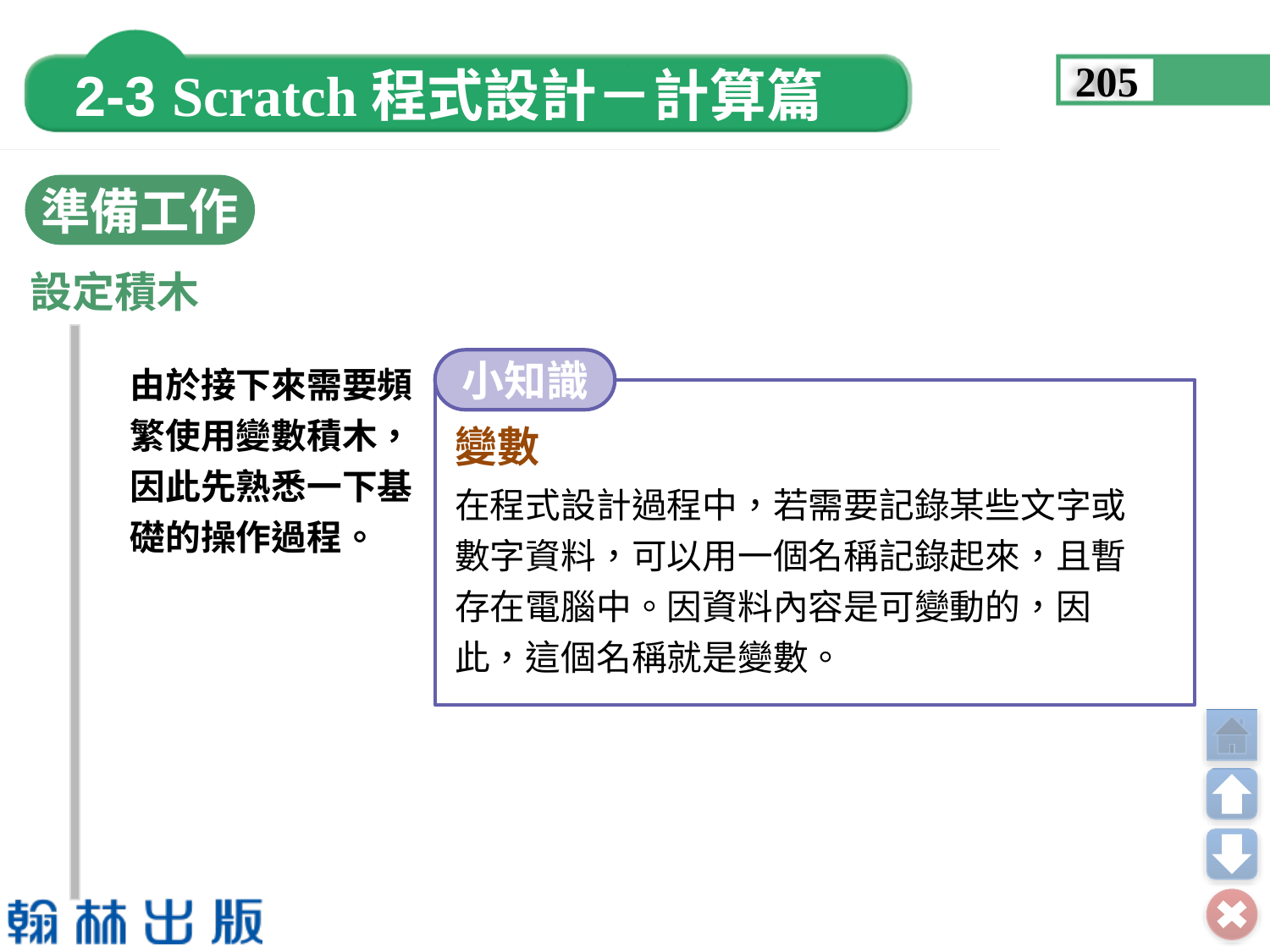

205
準備工作
設定積木

由於接下來需要頻繁使用變數積木，因此先熟悉一下基礎的操作過程。
小知識

變數
在程式設計過程中，若需要記錄某些文字或數字資料，可以用一個名稱記錄起來，且暫存在電腦中。因資料內容是可變動的，因此，這個名稱就是變數。